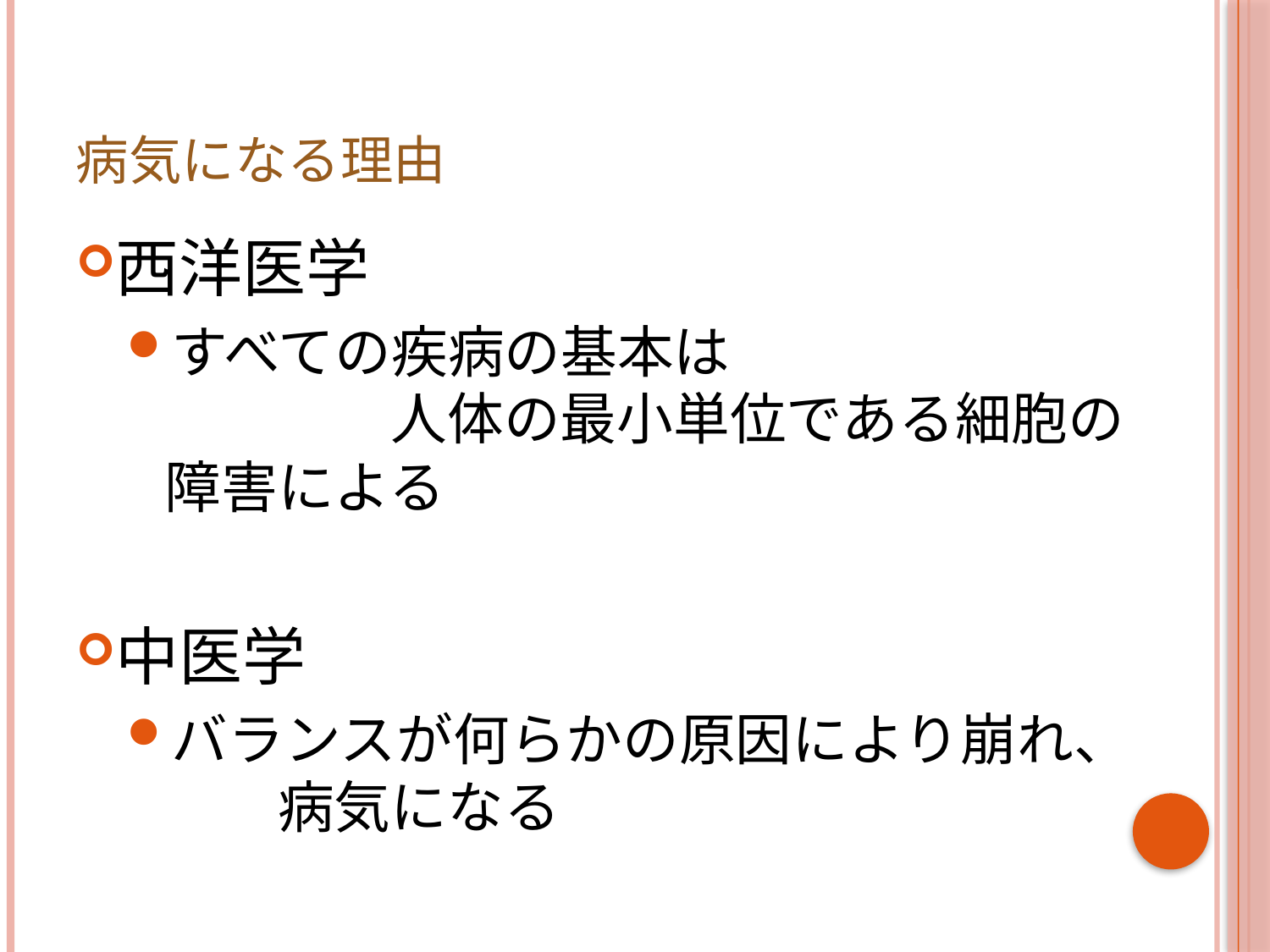

# 病気になる理由
西洋医学
すべての疾病の基本は　　　　　　　　　　　人体の最小単位である細胞の障害による

中医学
バランスが何らかの原因により崩れ、　　病気になる